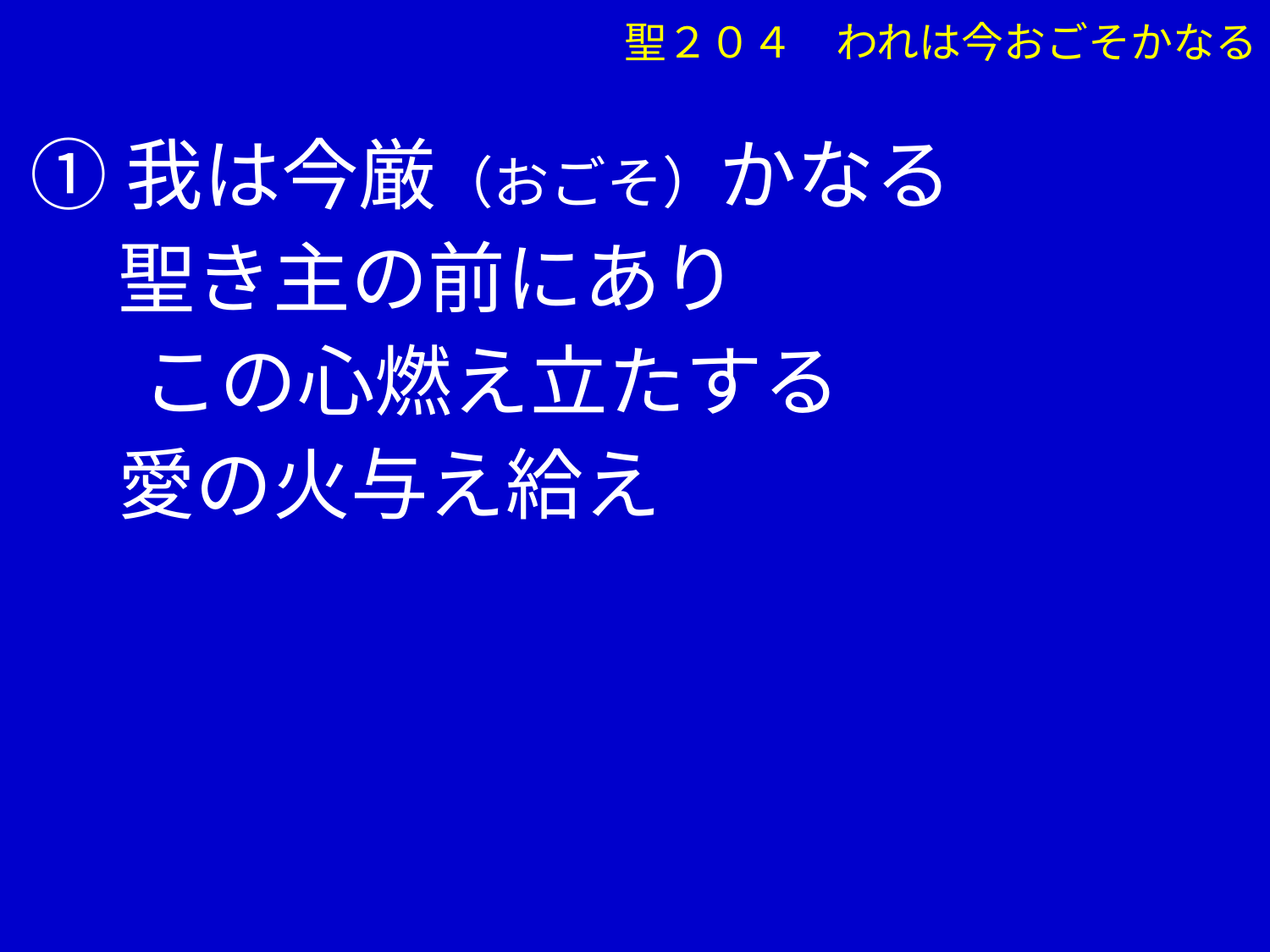

聖２０４　われは今おごそかなる
 ➀我は今厳（おごそ）かなる
     聖き主の前にあり
　   この心燃え立たする
     愛の火与え給え